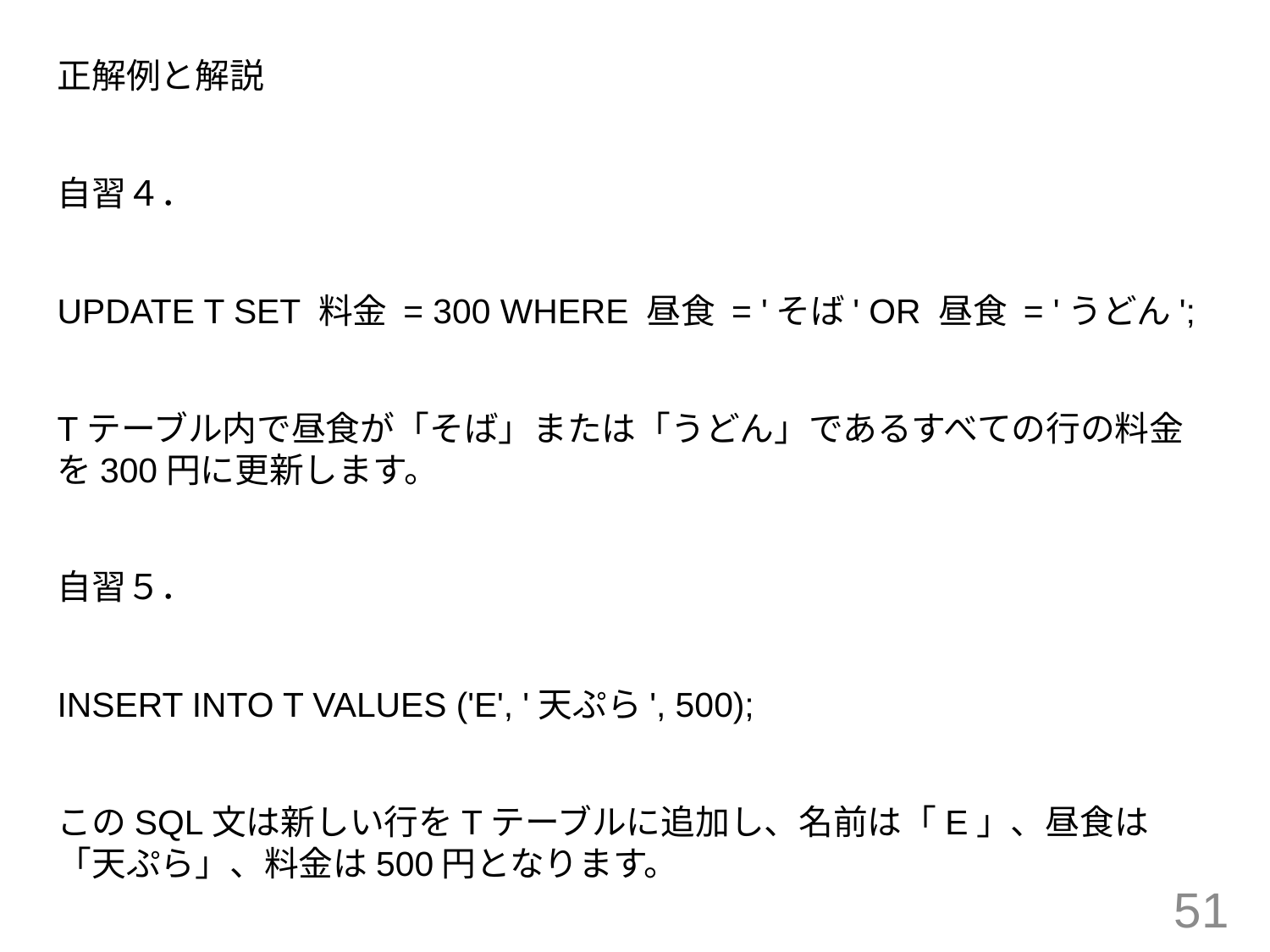

正解例と解説

自習４．

UPDATE T SET 料金 = 300 WHERE 昼食 = 'そば' OR 昼食 = 'うどん';

Tテーブル内で昼食が「そば」または「うどん」であるすべての行の料金を300円に更新します。

自習５．

INSERT INTO T VALUES ('E', '天ぷら', 500);

このSQL文は新しい行をTテーブルに追加し、名前は「E」、昼食は「天ぷら」、料金は500円となります。

51